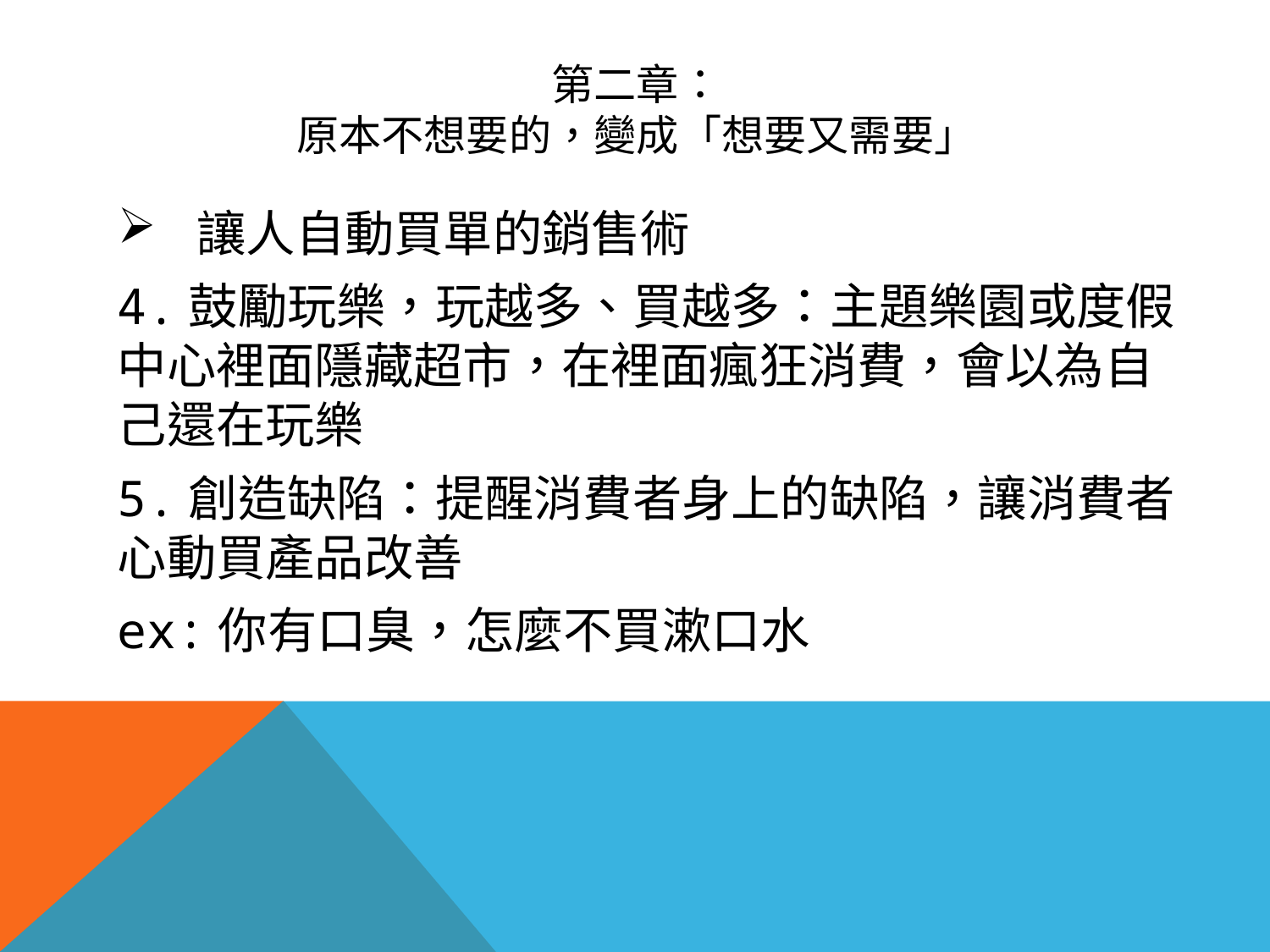

# 第二章： 原本不想要的，變成「想要又需要」
讓人自動買單的銷售術
4.鼓勵玩樂，玩越多、買越多：主題樂園或度假中心裡面隱藏超市，在裡面瘋狂消費，會以為自己還在玩樂
5.創造缺陷：提醒消費者身上的缺陷，讓消費者心動買產品改善
ex:你有口臭，怎麼不買漱口水